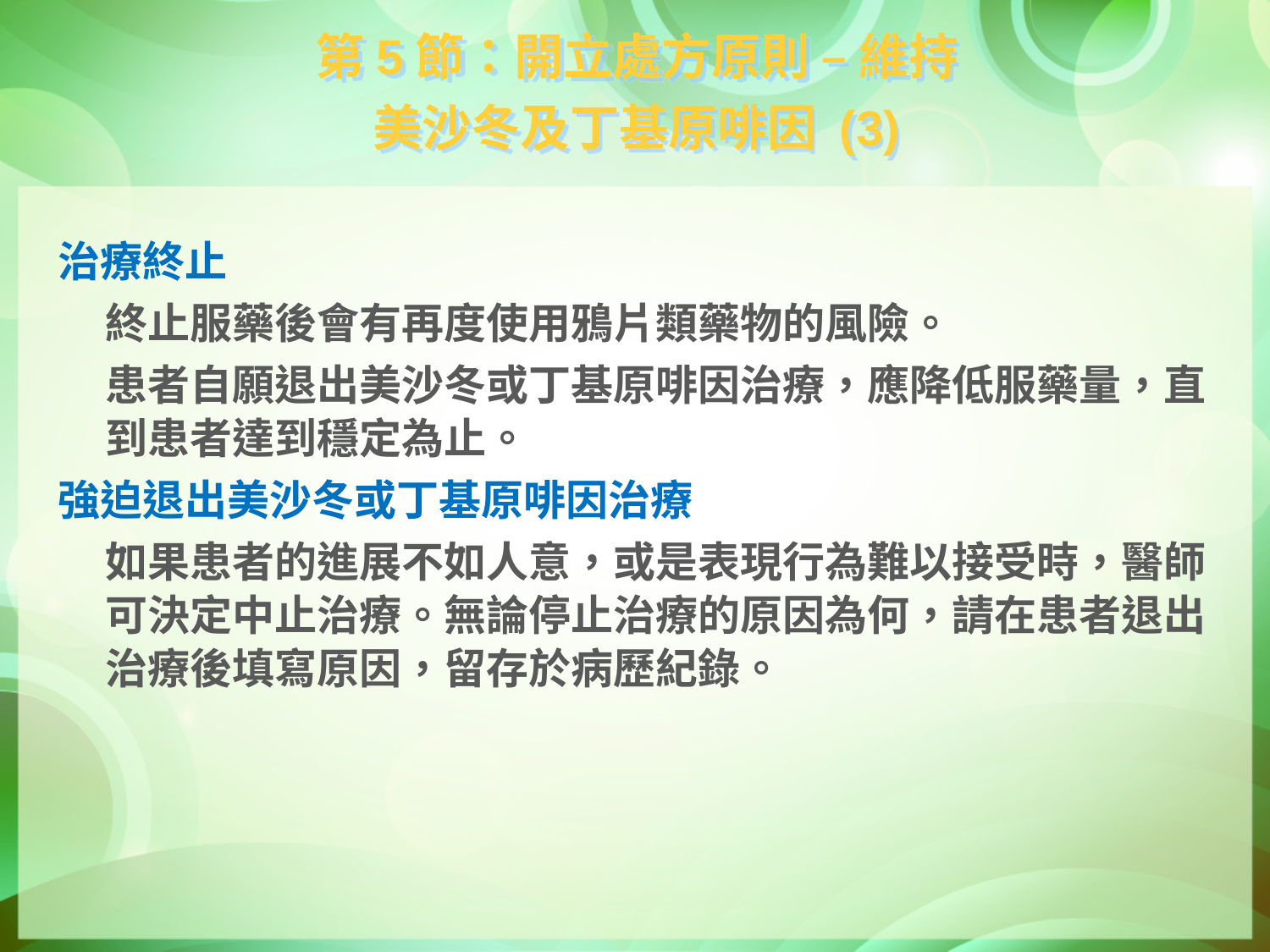

第5節：開立處方原則 – 維持
美沙冬及丁基原啡因 (3)
治療終止
	終止服藥後會有再度使用鴉片類藥物的風險。
	患者自願退出美沙冬或丁基原啡因治療，應降低服藥量，直到患者達到穩定為止。
強迫退出美沙冬或丁基原啡因治療
	如果患者的進展不如人意，或是表現行為難以接受時，醫師可決定中止治療。無論停止治療的原因為何，請在患者退出治療後填寫原因，留存於病歷紀錄。